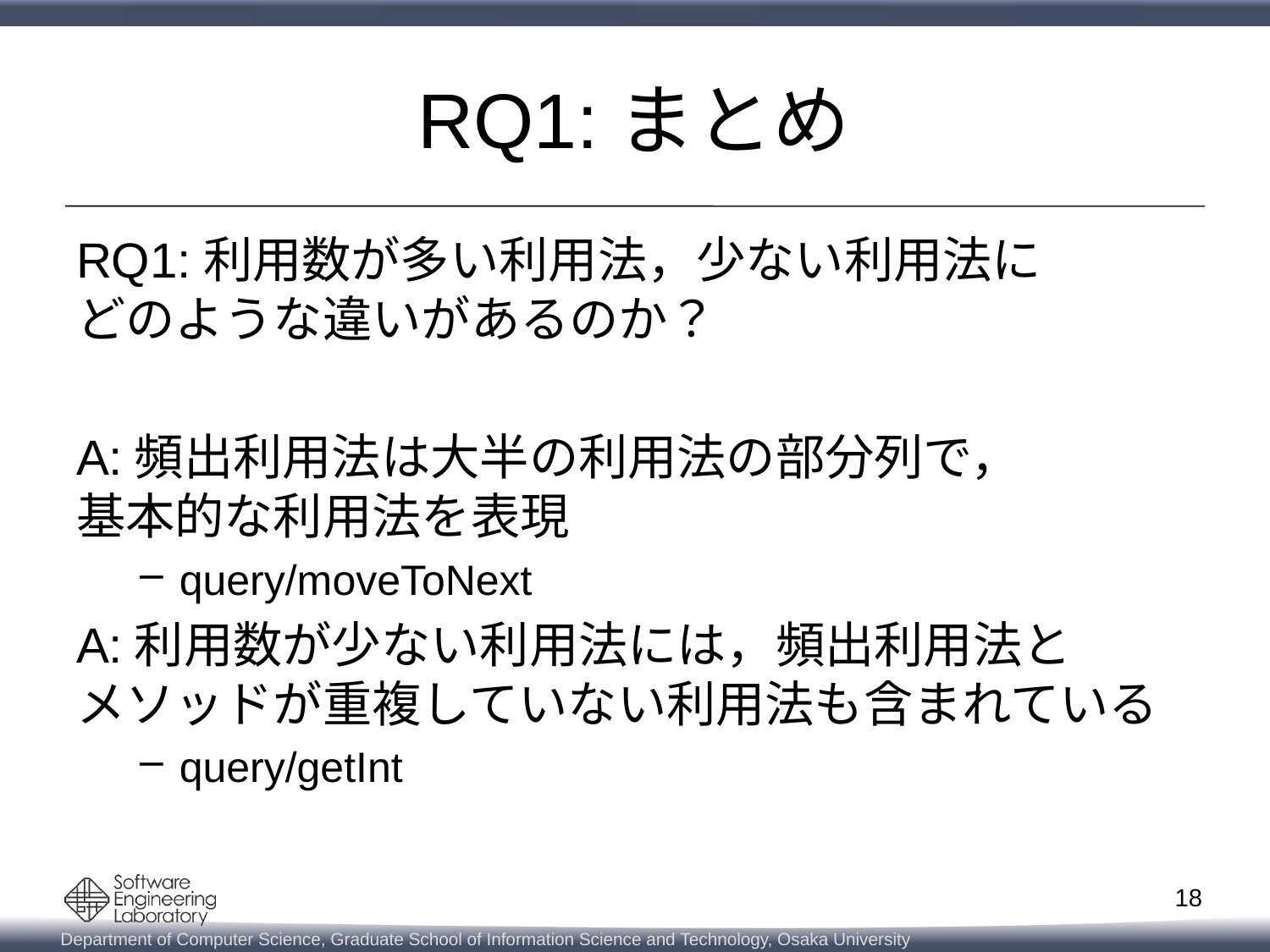

# RQ1:まとめ
RQ1:利用数が多い利用法，少ない利用法に
どのような違いがあるのか？

A:頻出利用法は大半の利用法の部分列で，
基本的な利用法を表現
query/moveToNext
A:利用数が少ない利用法には，頻出利用法と
メソッドが重複していない利用法も含まれている
query/getInt
18